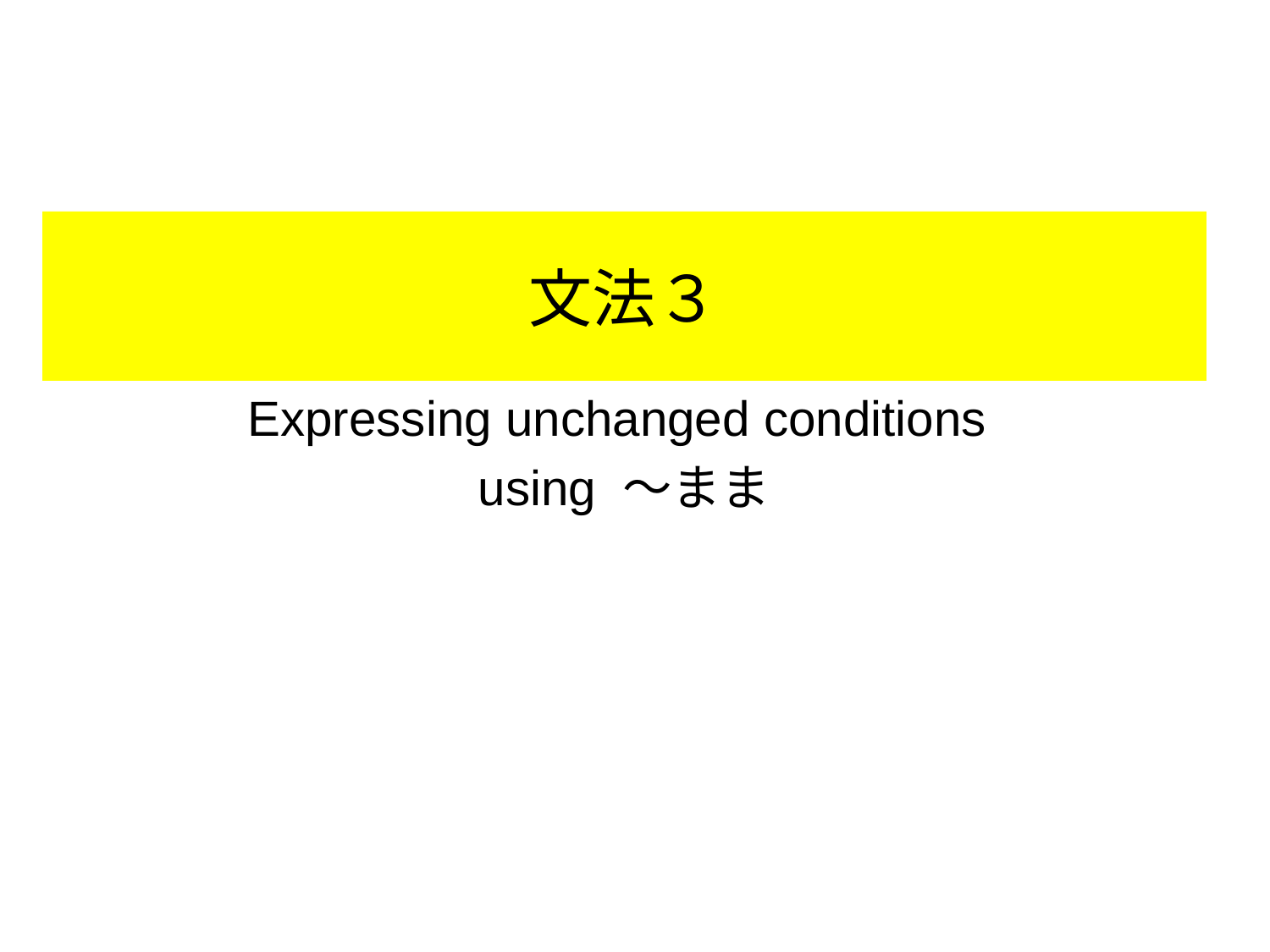

# 文法３
Expressing unchanged conditions
using ～まま